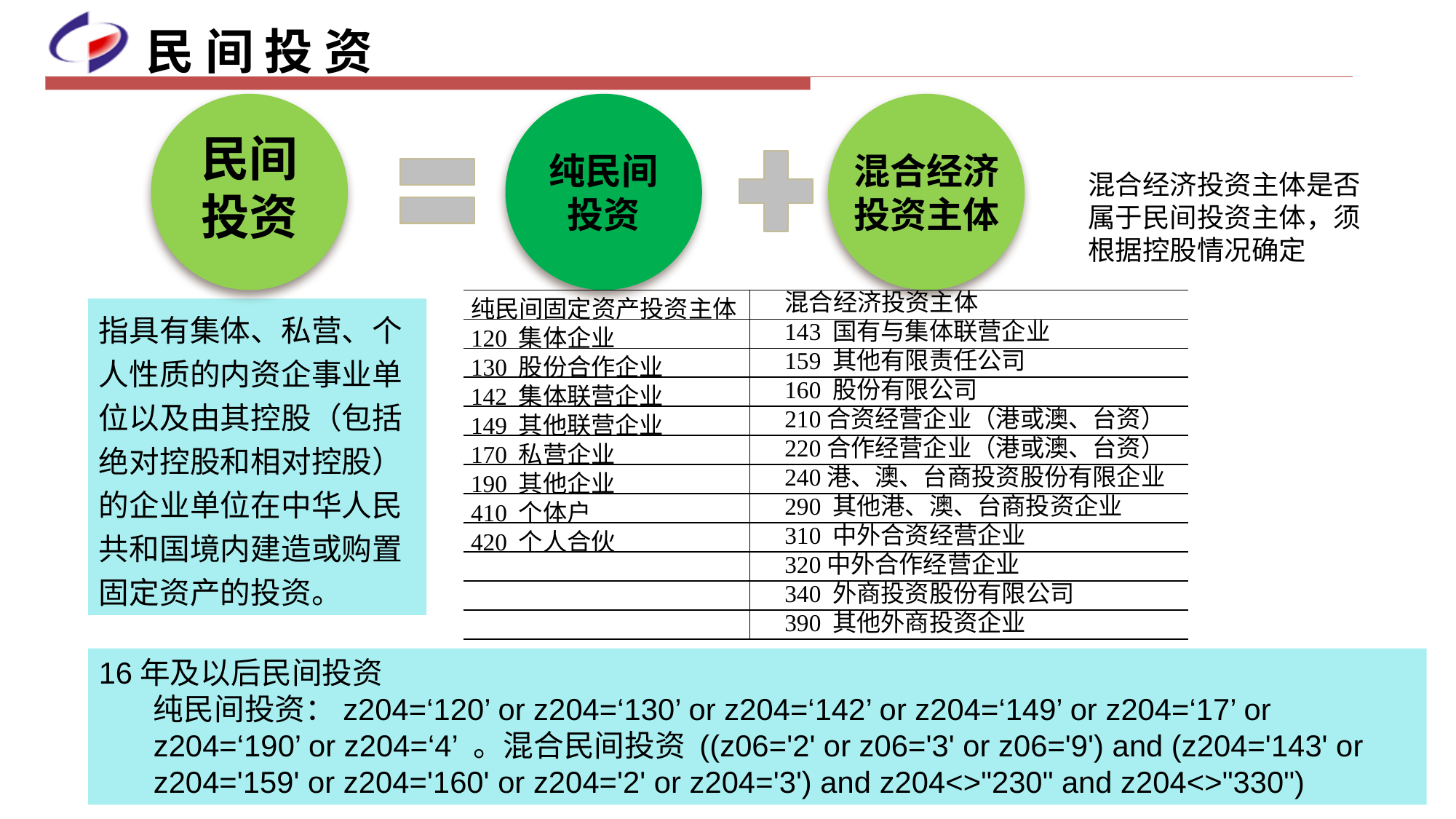

# 民 间 投 资
民间
投资
纯民间
投资
混合经济
投资主体

混合经济投资主体是否属于民间投资主体，须根据控股情况确定
| 纯民间固定资产投资主体 | 混合经济投资主体 |
| --- | --- |
| 120 集体企业 | 143 国有与集体联营企业 |
| 130 股份合作企业 | 159 其他有限责任公司 |
| 142 集体联营企业 | 160 股份有限公司 |
| 149 其他联营企业 | 210合资经营企业（港或澳、台资） |
| 170 私营企业 | 220合作经营企业（港或澳、台资） |
| 190 其他企业 | 240港、澳、台商投资股份有限企业 |
| 410 个体户 | 290 其他港、澳、台商投资企业 |
| 420 个人合伙 | 310 中外合资经营企业 |
|  | 320中外合作经营企业 |
|  | 340 外商投资股份有限公司 |
|  | 390 其他外商投资企业 |
指具有集体、私营、个人性质的内资企事业单位以及由其控股（包括绝对控股和相对控股）的企业单位在中华人民共和国境内建造或购置固定资产的投资。
16年及以后民间投资
纯民间投资：z204=‘120’ or z204=‘130’ or z204=‘142’ or z204=‘149’ or z204=‘17’ or z204=‘190’ or z204=‘4’ 。混合民间投资 ((z06='2' or z06='3' or z06='9') and (z204='143' or z204='159' or z204='160' or z204='2' or z204='3') and z204<>"230" and z204<>"330")